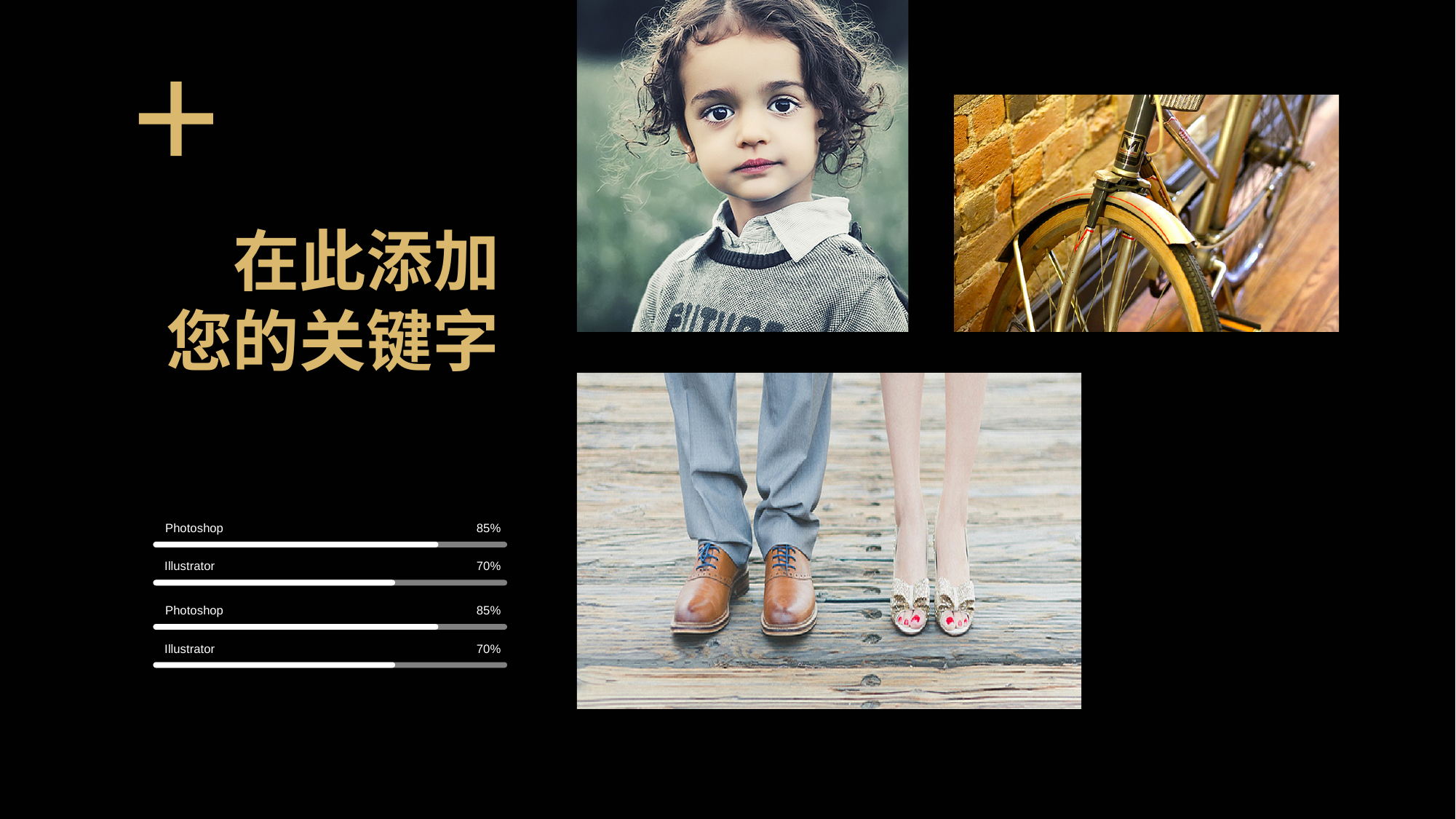

在此添加
您的关键字

Photoshop
85%

Illustrator
70%

Photoshop
85%

Illustrator
70%